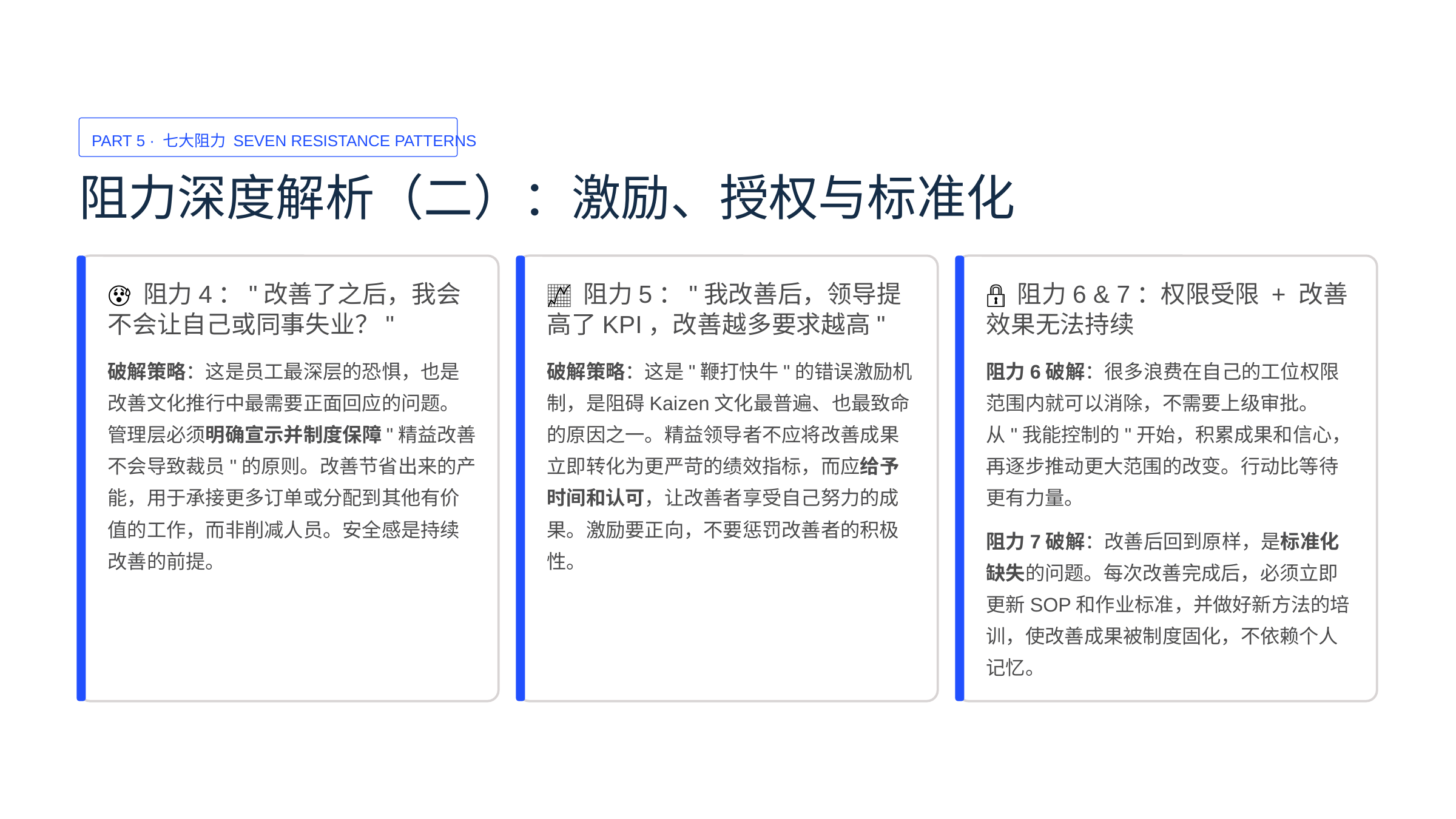

PART 5 · 七大阻力 SEVEN RESISTANCE PATTERNS
阻力深度解析（二）：激励、授权与标准化

😰 阻力4："改善了之后，我会不会让自己或同事失业？"
📈 阻力5："我改善后，领导提高了KPI，改善越多要求越高"
🔒 阻力6 & 7：权限受限 + 改善效果无法持续
破解策略：这是员工最深层的恐惧，也是改善文化推行中最需要正面回应的问题。管理层必须明确宣示并制度保障"精益改善不会导致裁员"的原则。改善节省出来的产能，用于承接更多订单或分配到其他有价值的工作，而非削减人员。安全感是持续改善的前提。
破解策略：这是"鞭打快牛"的错误激励机制，是阻碍Kaizen文化最普遍、也最致命的原因之一。精益领导者不应将改善成果立即转化为更严苛的绩效指标，而应给予时间和认可，让改善者享受自己努力的成果。激励要正向，不要惩罚改善者的积极性。
阻力6破解：很多浪费在自己的工位权限范围内就可以消除，不需要上级审批。从"我能控制的"开始，积累成果和信心，再逐步推动更大范围的改变。行动比等待更有力量。
阻力7破解：改善后回到原样，是标准化缺失的问题。每次改善完成后，必须立即更新SOP和作业标准，并做好新方法的培训，使改善成果被制度固化，不依赖个人记忆。